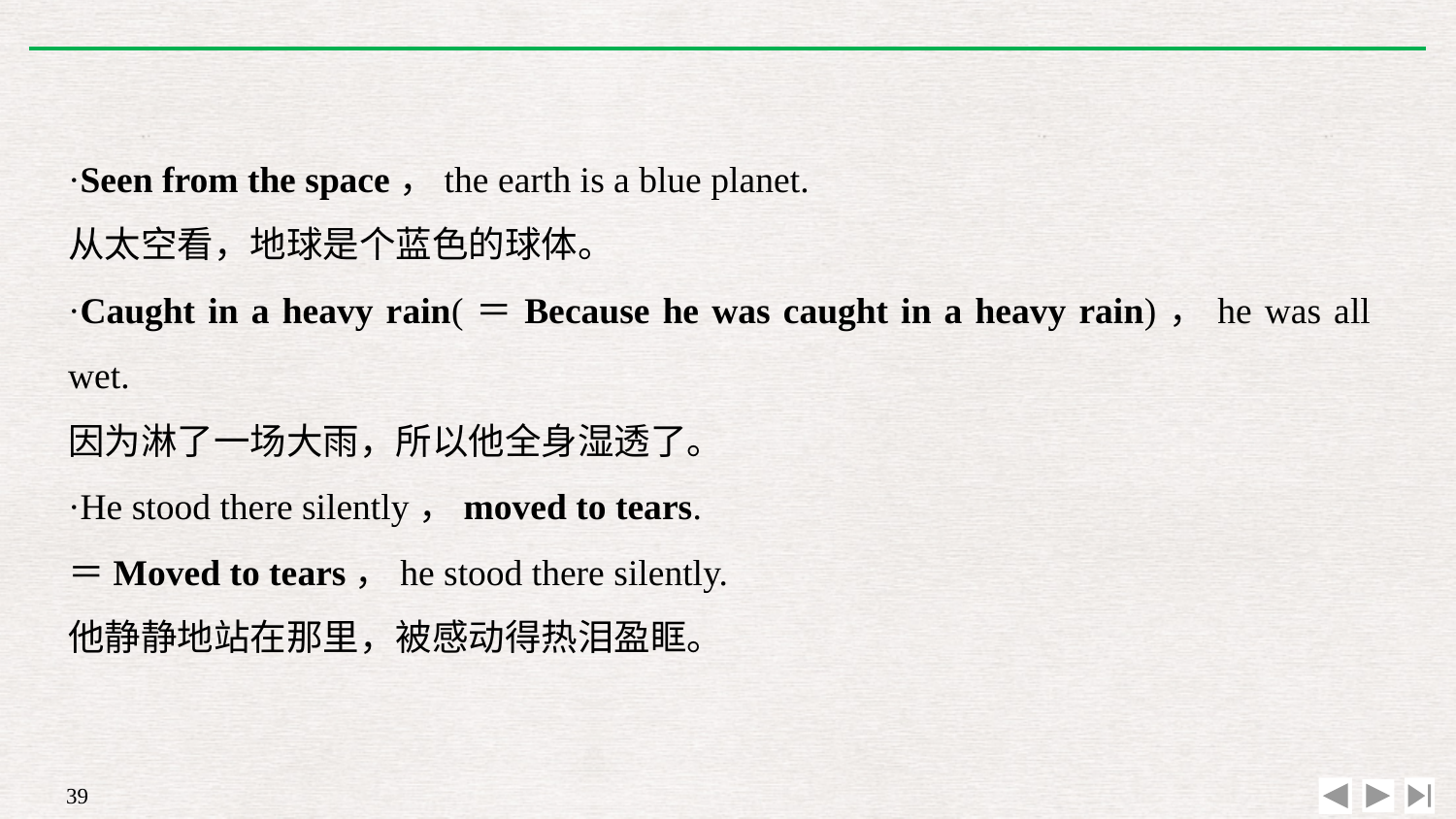

·Seen from the space，the earth is a blue planet.
从太空看，地球是个蓝色的球体。
·Caught in a heavy rain(＝Because he was caught in a heavy rain)，he was all wet.
因为淋了一场大雨，所以他全身湿透了。
·He stood there silently，moved to tears.
＝Moved to tears，he stood there silently.
他静静地站在那里，被感动得热泪盈眶。